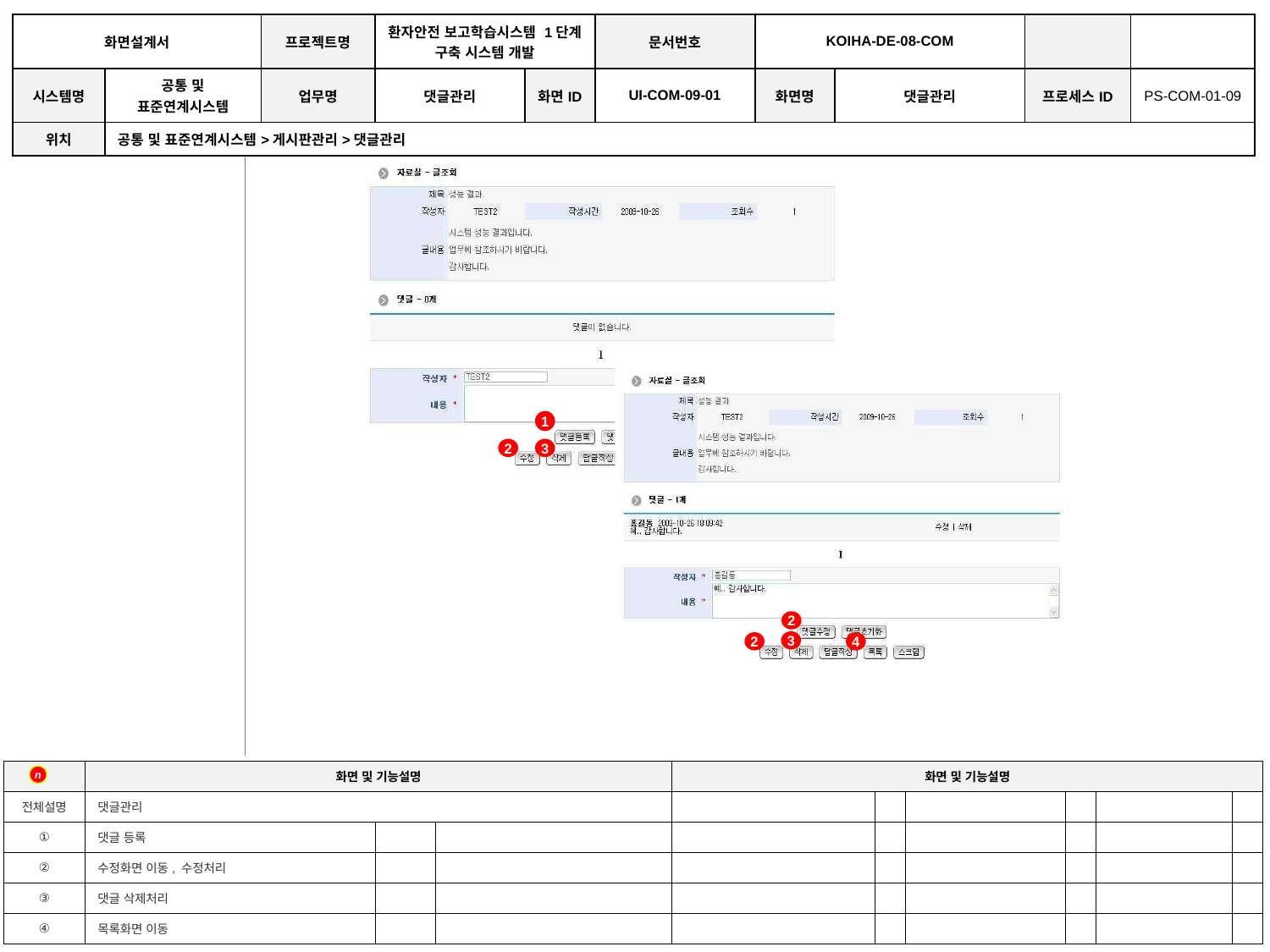

| 화면설계서 |  | 프로젝트명 | 환자안전 보고학습시스템 1단계 구축 시스템 개발 |  | 문서번호 | KOIHA-DE-08-COM |  |  |  |
| --- | --- | --- | --- | --- | --- | --- | --- | --- | --- |
| 시스템명 | 공통 및 표준연계시스템 | 업무명 | 댓글관리 | 화면ID | UI-COM-09-01 | 화면명 | 댓글관리 | 프로세스ID | PS-COM-01-09 |
| 위치 | 공통 및 표준연계시스템>게시판관리>댓글관리 |  |  |  |  |  |  |  |  |

1
2
3
2
3
2
4
|  | 화면 및 기능설명 |  |  | 화면 및 기능설명 |  |  |  |  |  |
| --- | --- | --- | --- | --- | --- | --- | --- | --- | --- |
| 전체설명 | 댓글관리 |  |  |  |  |  |  |  |  |
| ① | 댓글 등록 |  |  |  |  |  |  |  |  |
| ② | 수정화면 이동, 수정처리 |  |  |  |  |  |  |  |  |
| ③ | 댓글 삭제처리 |  |  |  |  |  |  |  |  |
| ④ | 목록화면 이동 |  |  |  |  |  |  |  |  |
n